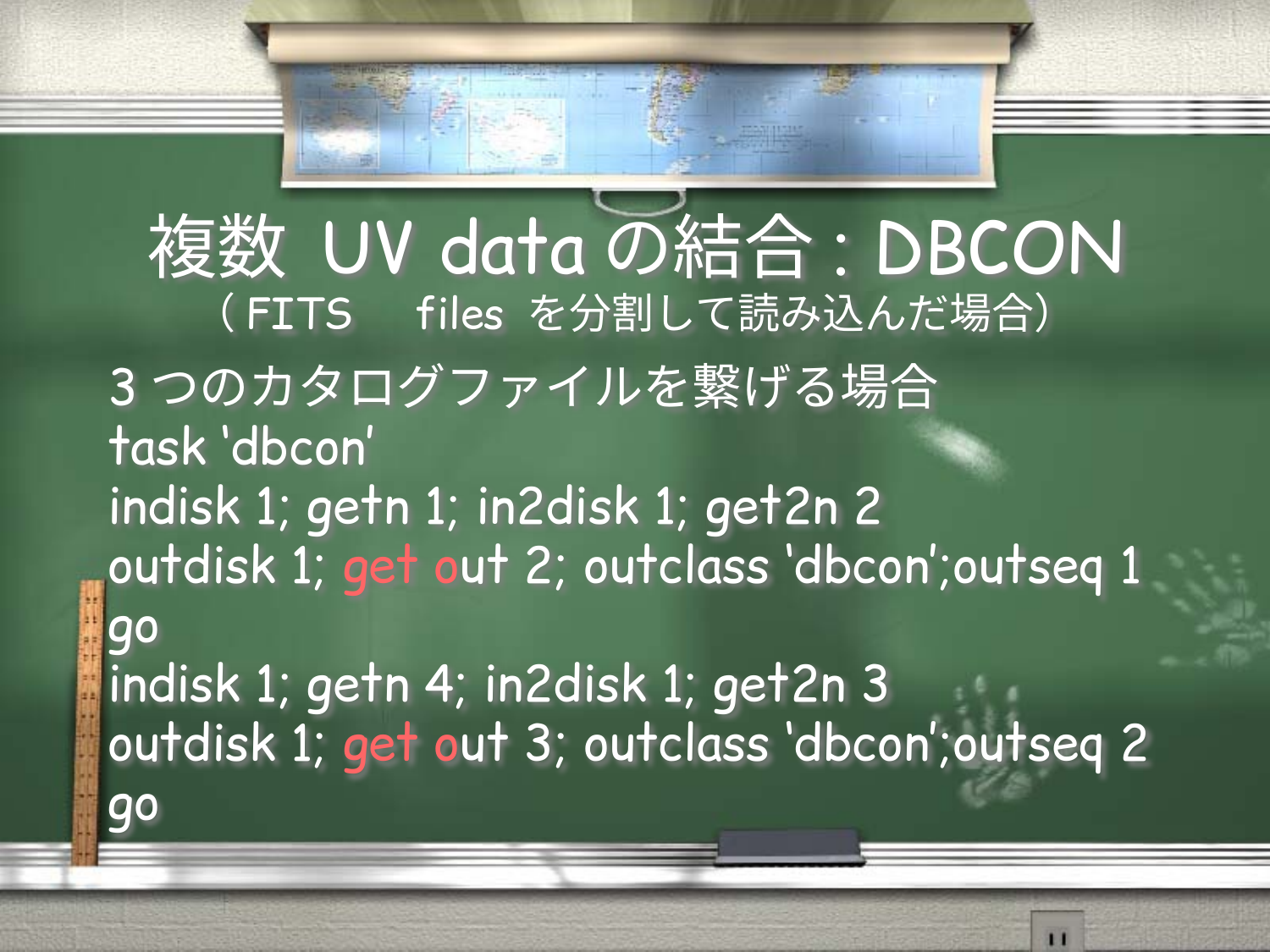

# 複数 UV dataの結合: DBCON （FITS　files を分割して読み込んだ場合）
3つのカタログファイルを繋げる場合
task ‘dbcon’
indisk 1; getn 1; in2disk 1; get2n 2
outdisk 1; get out 2; outclass ‘dbcon’;outseq 1
go
indisk 1; getn 4; in2disk 1; get2n 3
outdisk 1; get out 3; outclass ‘dbcon’;outseq 2
go